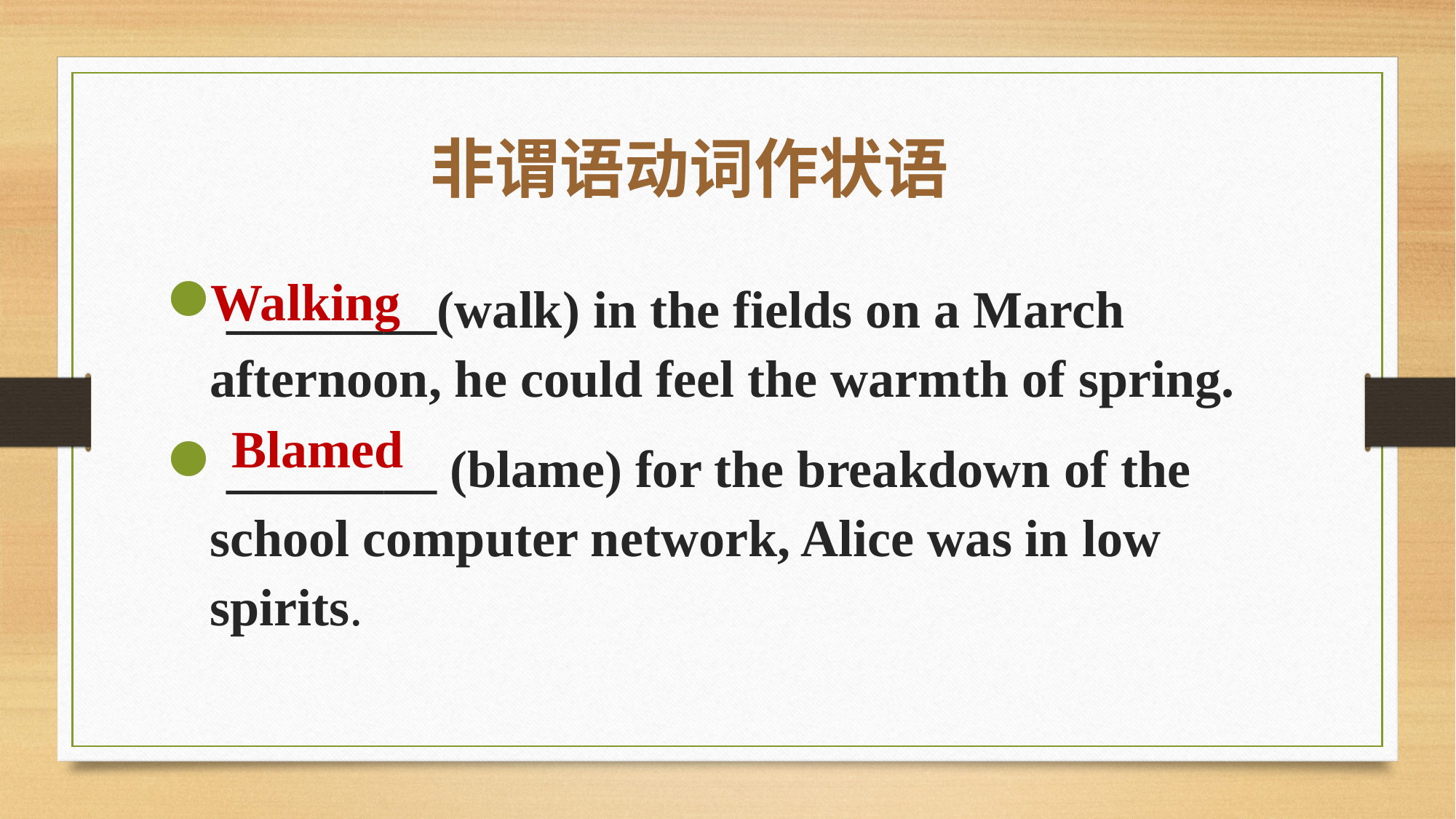

非谓语动词作状语
Walking
________(walk) in the fields on a March afternoon, he could feel the warmth of spring.
________ (blame) for the breakdown of the school computer network, Alice was in low spirits.

Blamed